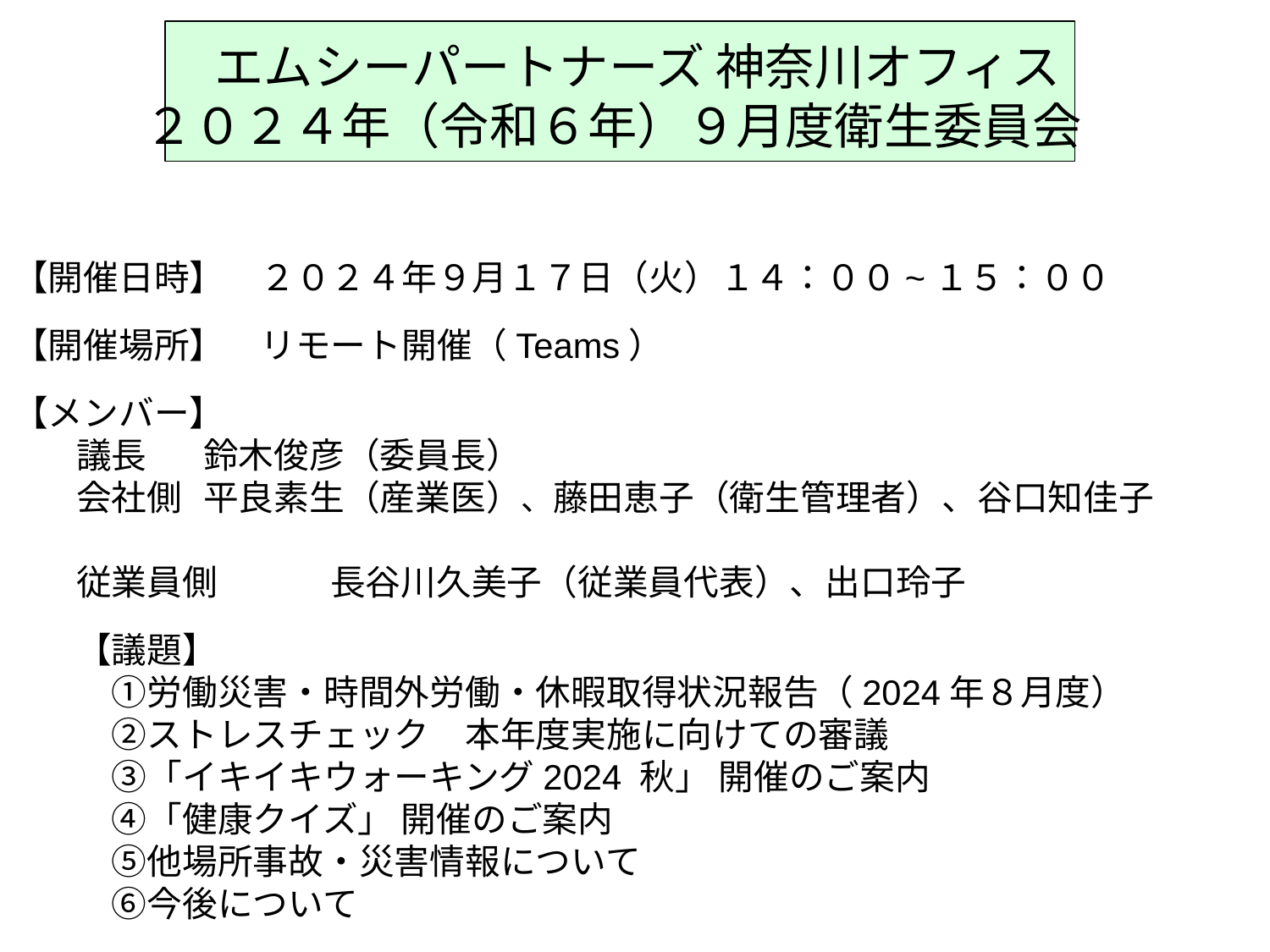

エムシーパートナーズ 神奈川オフィス
２０２４年（令和６年）９月度衛生委員会

【開催日時】　２０２４年９月１７日（火）１４：００~１５：００

【開催場所】　リモート開催（Teams）

【メンバー】
議長	鈴木俊彦（委員長）
会社側	平良素生（産業医）、藤田恵子（衛生管理者）、谷口知佳子
従業員側	長谷川久美子（従業員代表）、出口玲子

【議題】
　①労働災害・時間外労働・休暇取得状況報告（2024年８月度）
　②ストレスチェック　本年度実施に向けての審議
　③「イキイキウォーキング2024 秋」 開催のご案内
　④「健康クイズ」 開催のご案内
　⑤他場所事故・災害情報について
　⑥今後について